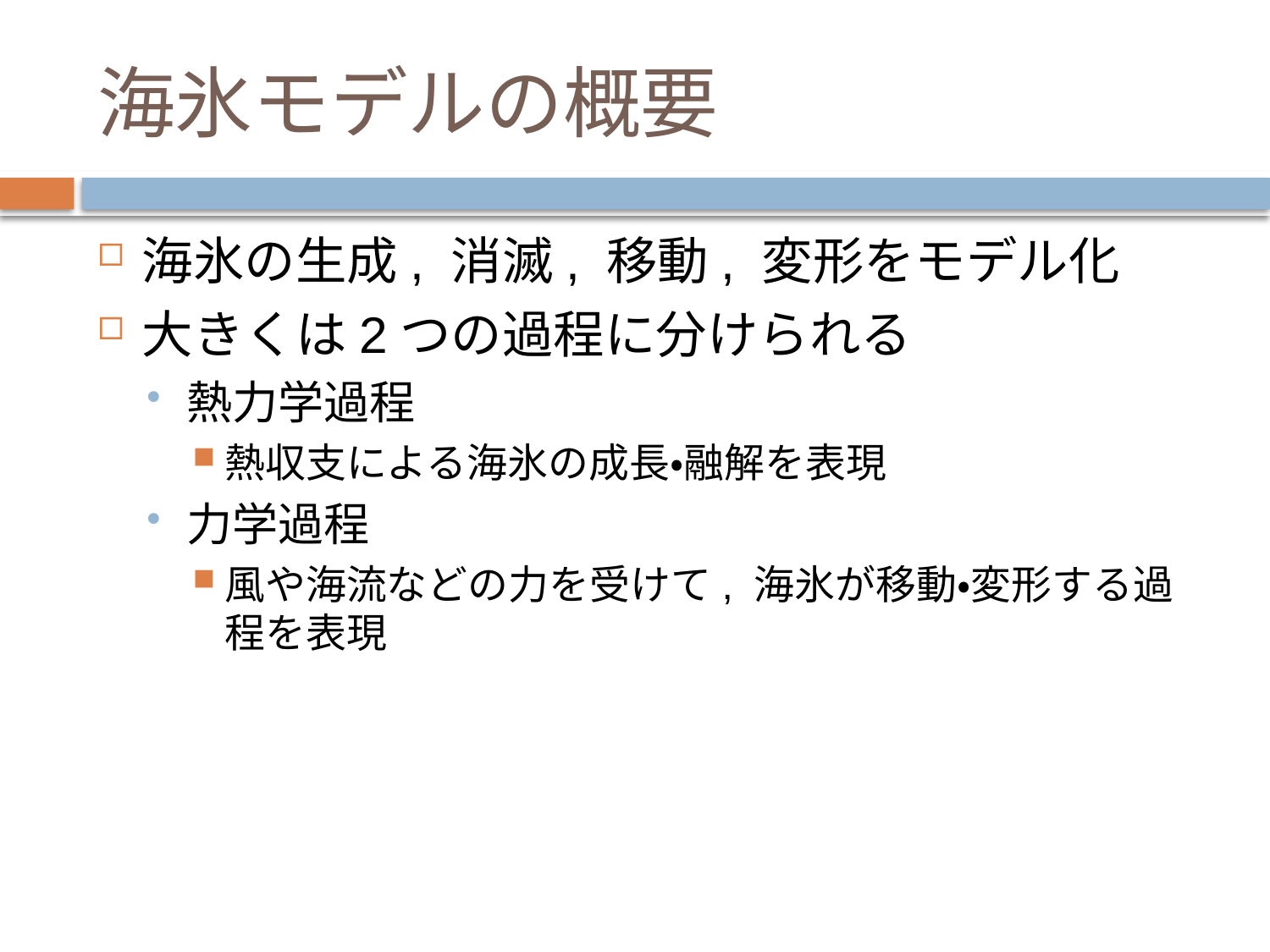

# 海氷モデルの概要
海氷の生成, 消滅, 移動, 変形をモデル化
大きくは2つの過程に分けられる
熱力学過程
熱収支による海氷の成長・融解を表現
力学過程
風や海流などの力を受けて, 海氷が移動・変形する過程を表現